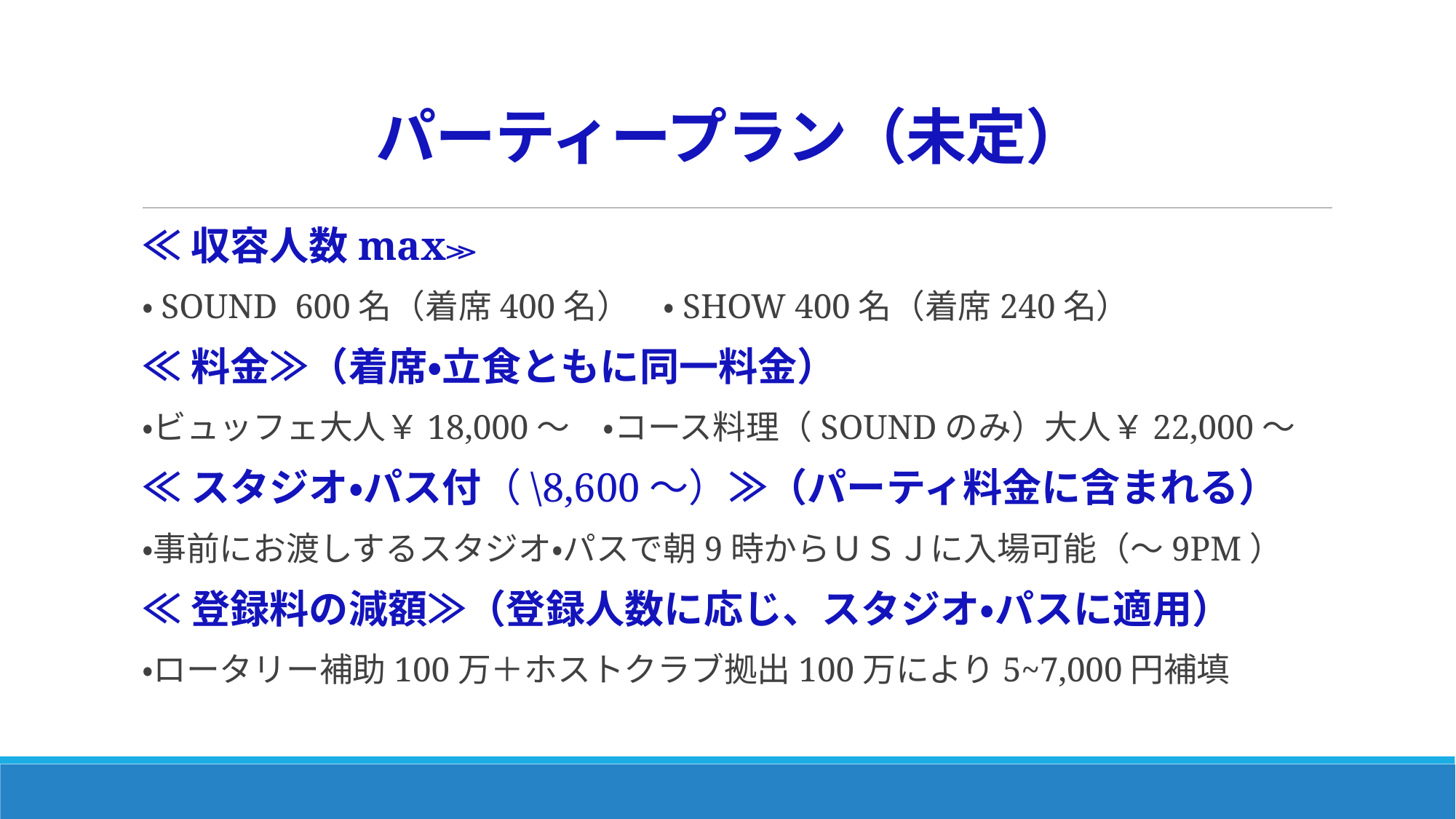

# パーティープラン（未定）
≪収容人数max≫
・SOUND  600名（着席400名）　・SHOW 400名（着席240名）
≪料金≫（着席・立食ともに同一料金）
・ビュッフェ大人￥18,000～　・コース料理（SOUNDのみ）大人￥22,000～
≪スタジオ・パス付（\8,600～）≫（パーティ料金に含まれる）
・事前にお渡しするスタジオ・パスで朝9時からＵＳＪに入場可能（～9PM）
≪登録料の減額≫（登録人数に応じ、スタジオ・パスに適用）
・ロータリー補助100万＋ホストクラブ拠出100万により5~7,000円補填